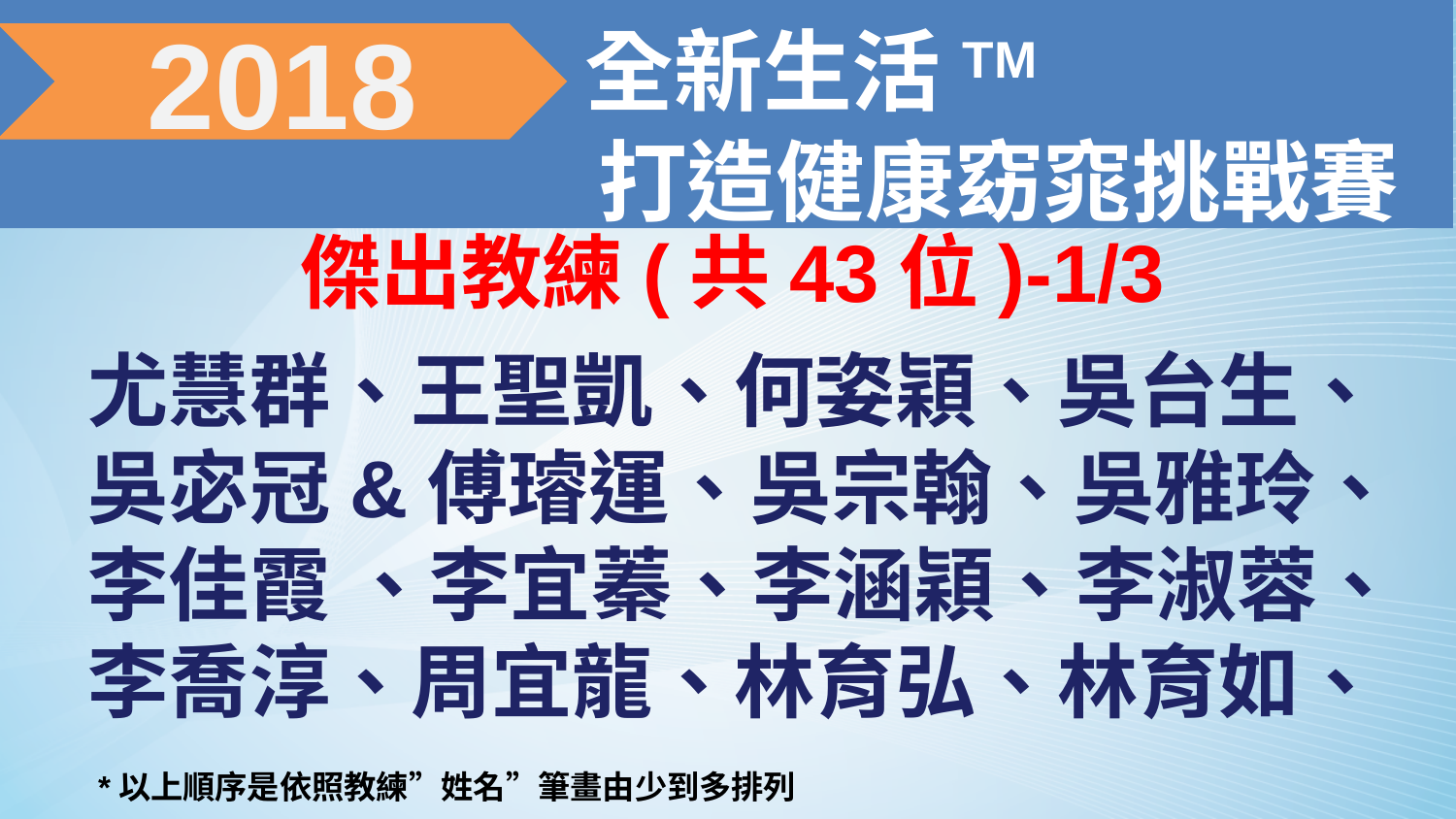

全新生活TM
                          打造健康窈窕挑戰賽
2018
傑出教練(共43位)-1/3
尤慧群、王聖凱、何姿穎、吳台生、吳宓冠&傅璿運、吳宗翰、吳雅玲、李佳霞 、李宜蓁、李涵穎、李淑蓉、李喬淳、周宜龍、林育弘、林育如、

*以上順序是依照教練”姓名”筆畫由少到多排列